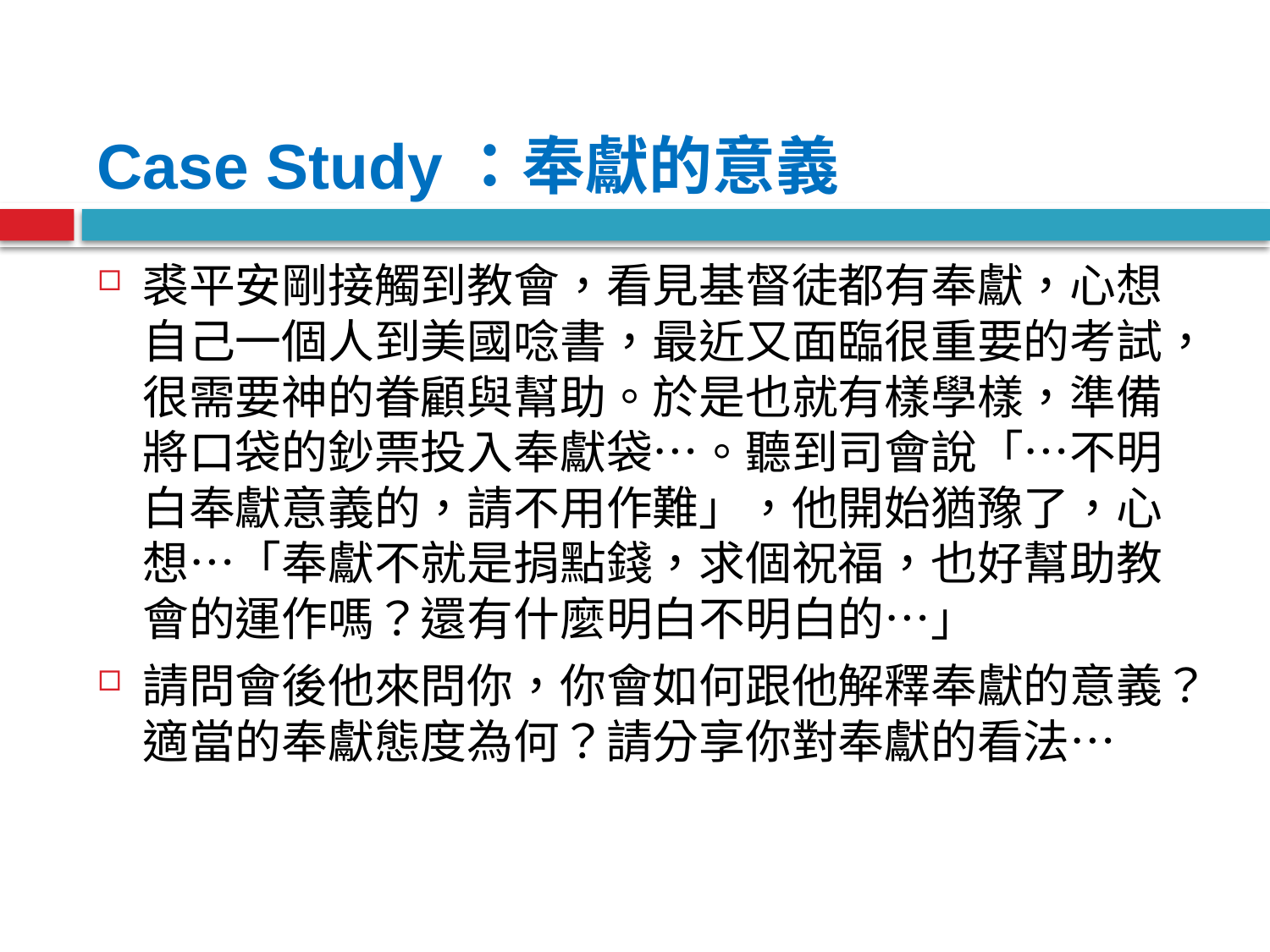

# Case Study：奉獻的意義
裘平安剛接觸到教會，看見基督徒都有奉獻，心想自己一個人到美國唸書，最近又面臨很重要的考試，很需要神的眷顧與幫助。於是也就有樣學樣，準備將口袋的鈔票投入奉獻袋…。聽到司會說「…不明白奉獻意義的，請不用作難」，他開始猶豫了，心想…「奉獻不就是捐點錢，求個祝福，也好幫助教會的運作嗎？還有什麼明白不明白的…」
請問會後他來問你，你會如何跟他解釋奉獻的意義？適當的奉獻態度為何？請分享你對奉獻的看法…